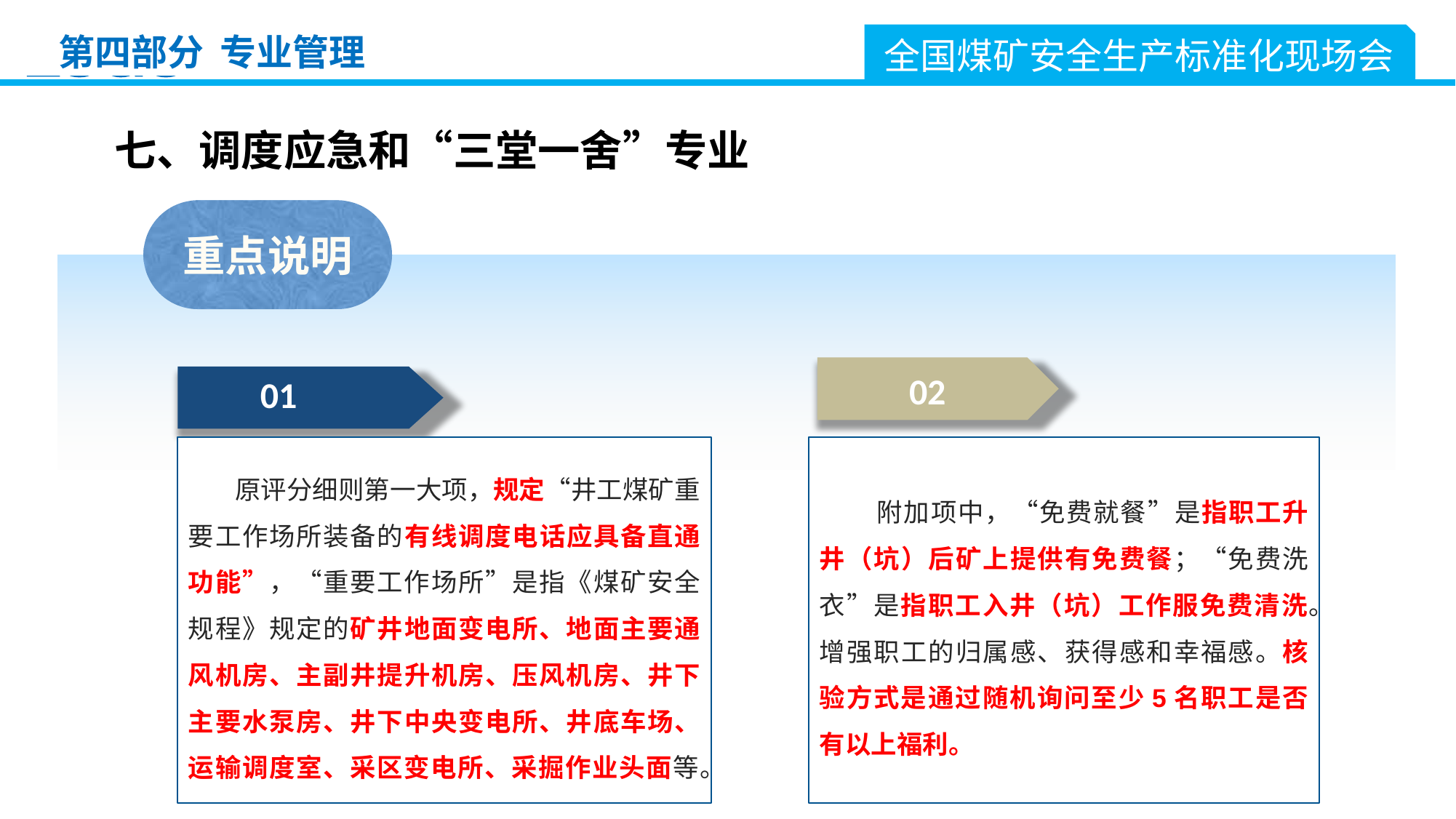

全国煤矿安全生产标准化现场会
第四部分  专业管理
七、调度应急和“三堂一舍”专业
重点说明

02
01

 附加项中，“免费就餐”是指职工升井（坑）后矿上提供有免费餐；“免费洗衣”是指职工入井（坑）工作服免费清洗。增强职工的归属感、获得感和幸福感。核验方式是通过随机询问至少5名职工是否有以上福利。
原评分细则第一大项，规定“井工煤矿重要工作场所装备的有线调度电话应具备直通功能”，“重要工作场所”是指《煤矿安全规程》规定的矿井地面变电所、地面主要通风机房、主副井提升机房、压风机房、井下主要水泵房、井下中央变电所、井底车场、运输调度室、采区变电所、采掘作业头面等。